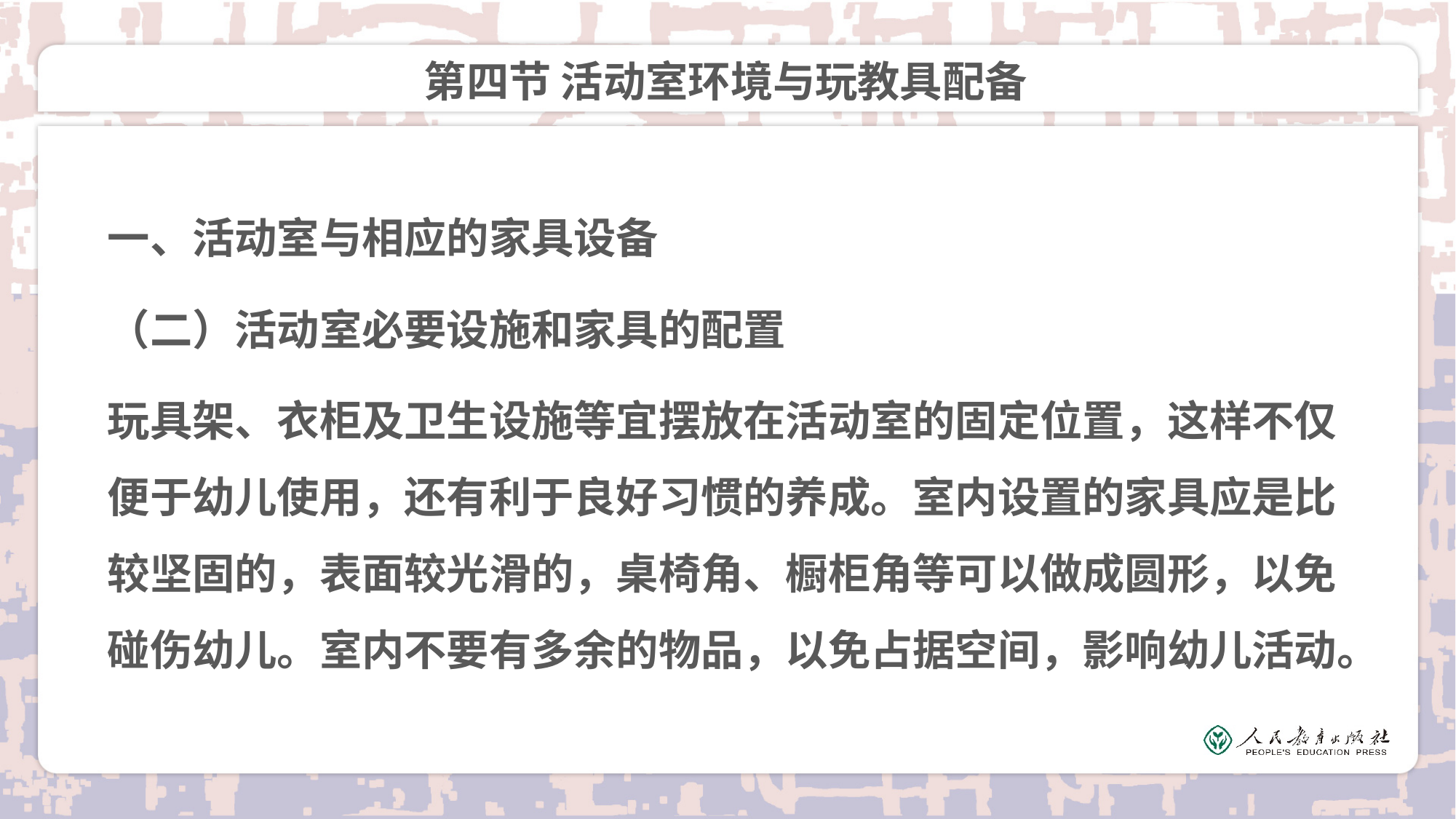

# 第四节 活动室环境与玩教具配备
一、活动室与相应的家具设备
（二）活动室必要设施和家具的配置
玩具架、衣柜及卫生设施等宜摆放在活动室的固定位置，这样不仅便于幼儿使用，还有利于良好习惯的养成。室内设置的家具应是比较坚固的，表面较光滑的，桌椅角、橱柜角等可以做成圆形，以免碰伤幼儿。室内不要有多余的物品，以免占据空间，影响幼儿活动。